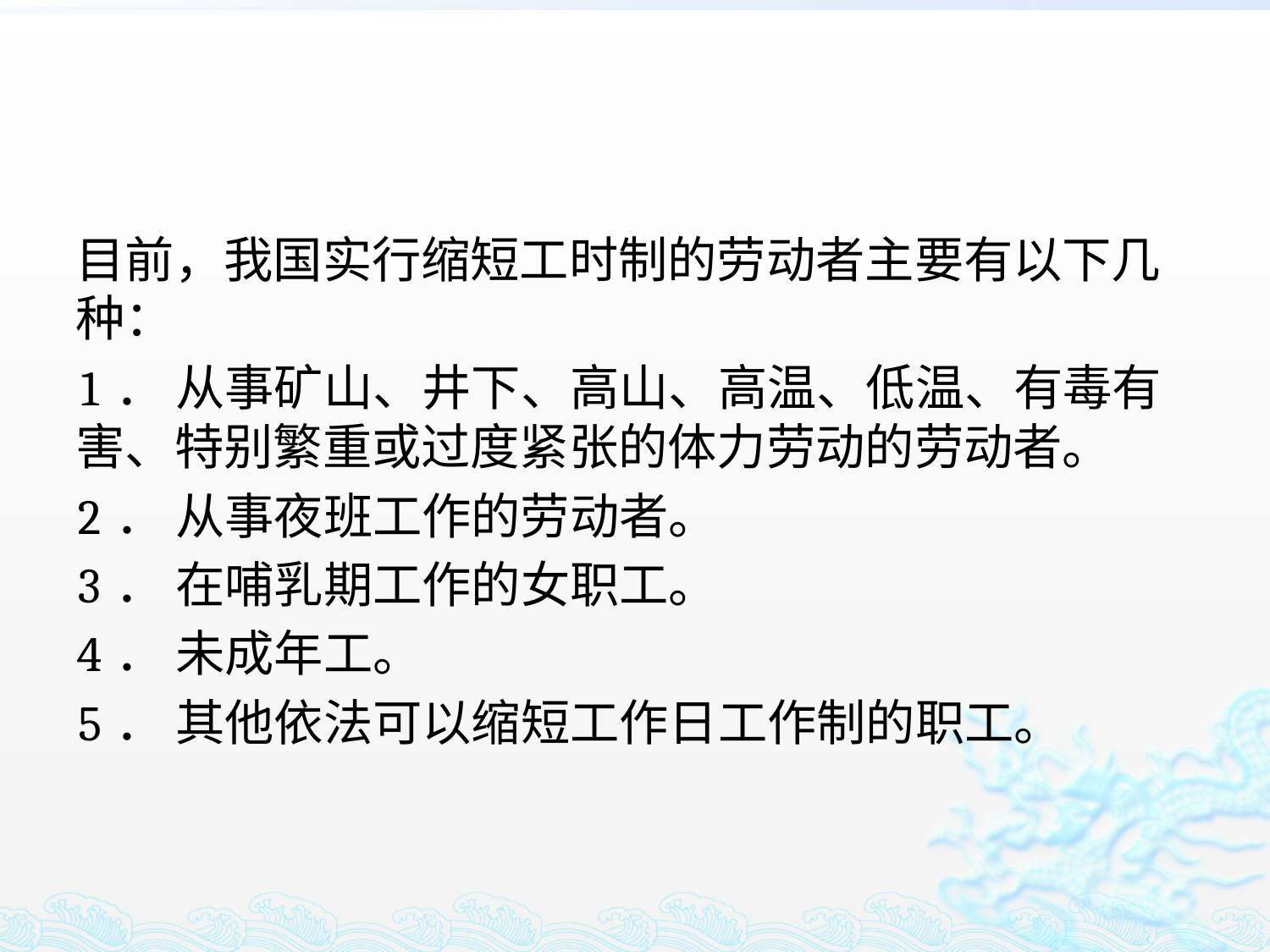

#
目前，我国实行缩短工时制的劳动者主要有以下几种：
1． 从事矿山、井下、高山、高温、低温、有毒有害、特别繁重或过度紧张的体力劳动的劳动者。
2． 从事夜班工作的劳动者。
3． 在哺乳期工作的女职工。
4． 未成年工。
5． 其他依法可以缩短工作日工作制的职工。